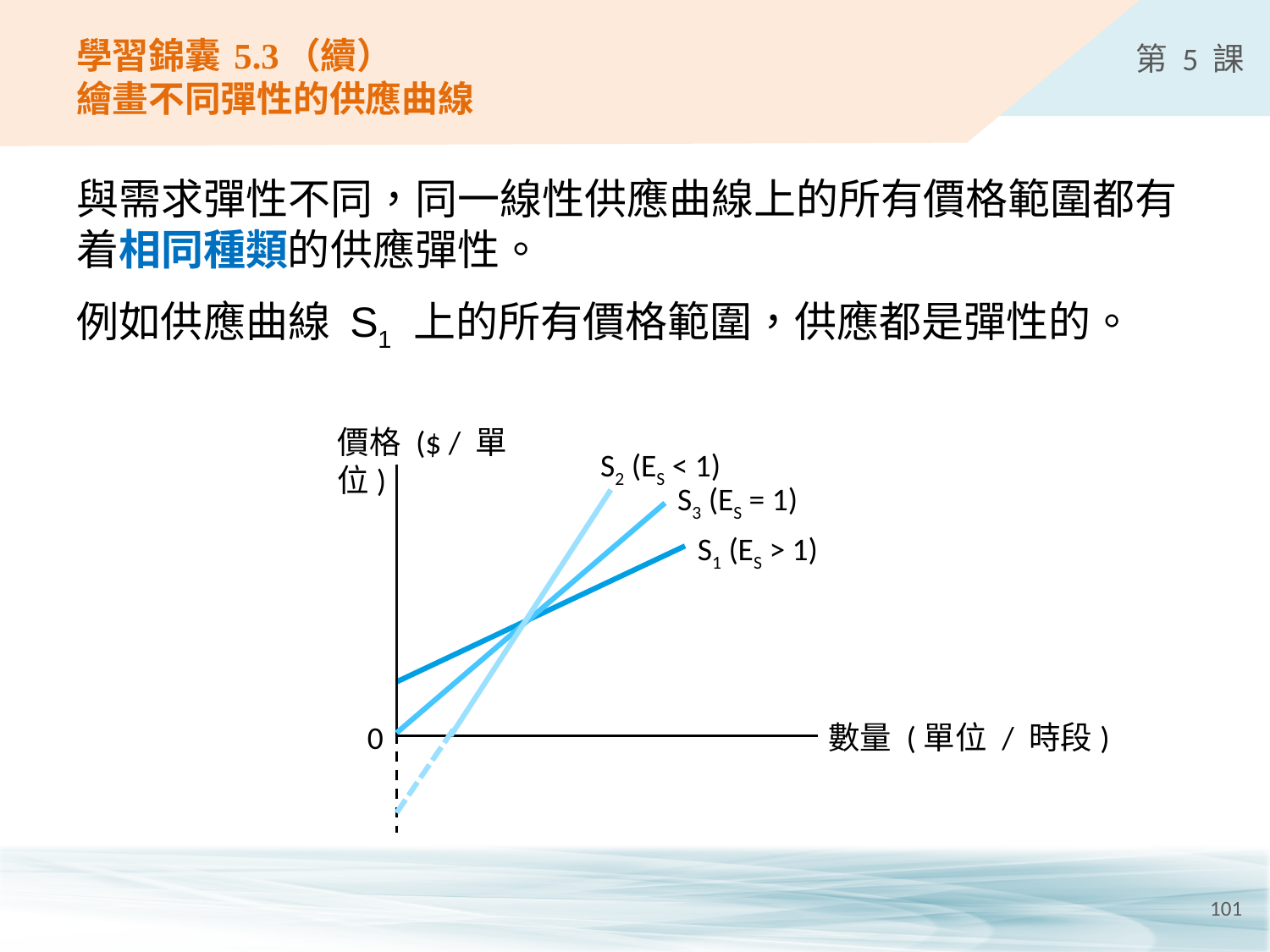

# 學習錦囊 5.3（續） 繪畫不同彈性的供應曲線
與需求彈性不同，同一線性供應曲線上的所有價格範圍都有着相同種類的供應彈性。
例如供應曲線 S1 上的所有價格範圍，供應都是彈性的。
價格 ($ / 單位)
S1 (ES > 1)
0
數量 (單位 / 時段)

S2 (ES < 1)
S3 (ES = 1)
101